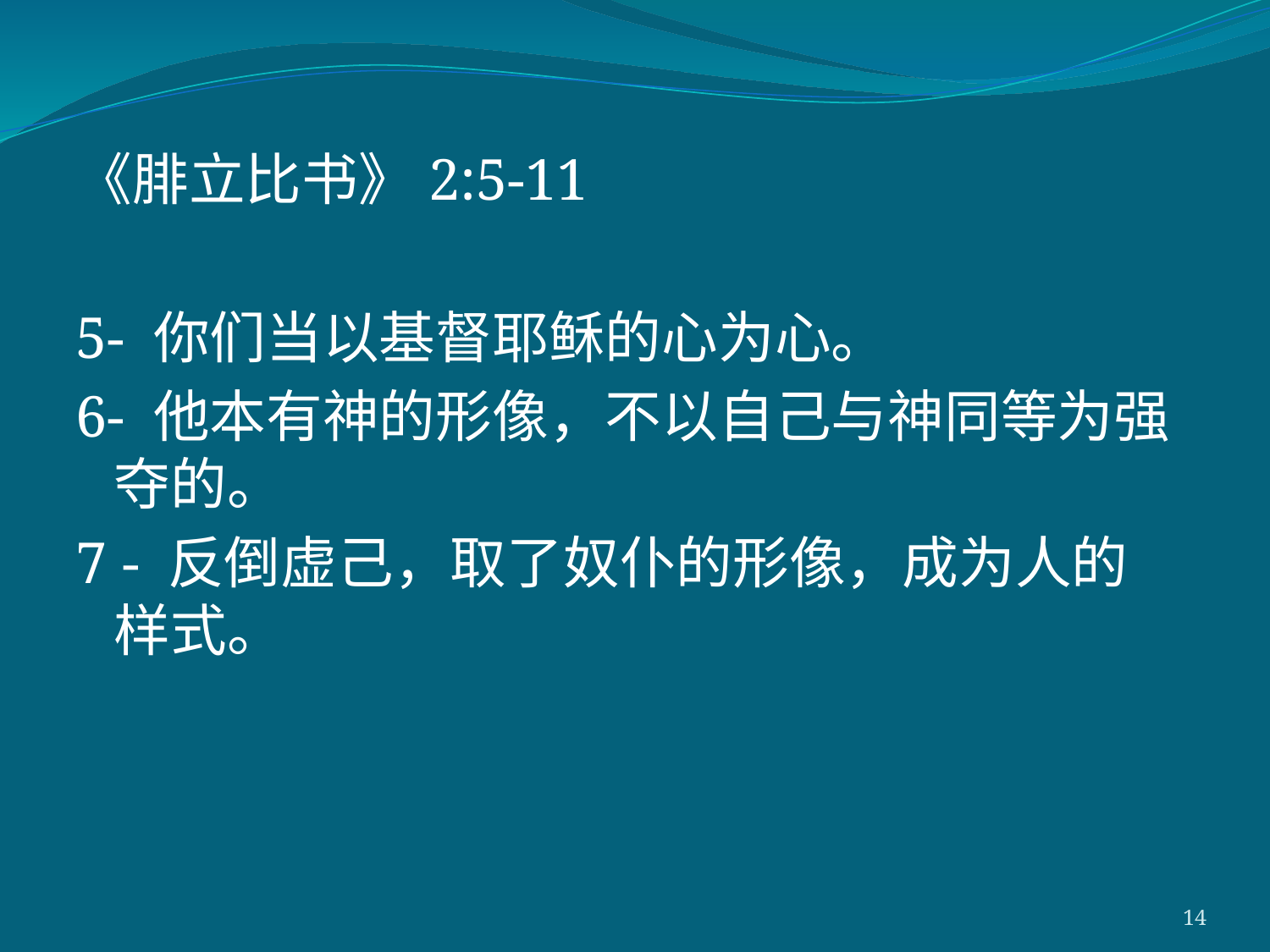

《腓立比书》2:5-11

5- 你们当以基督耶稣的心为心。
6- 他本有神的形像，不以自己与神同等为强夺的。
7 - 反倒虚己，取了奴仆的形像，成为人的样式。
14